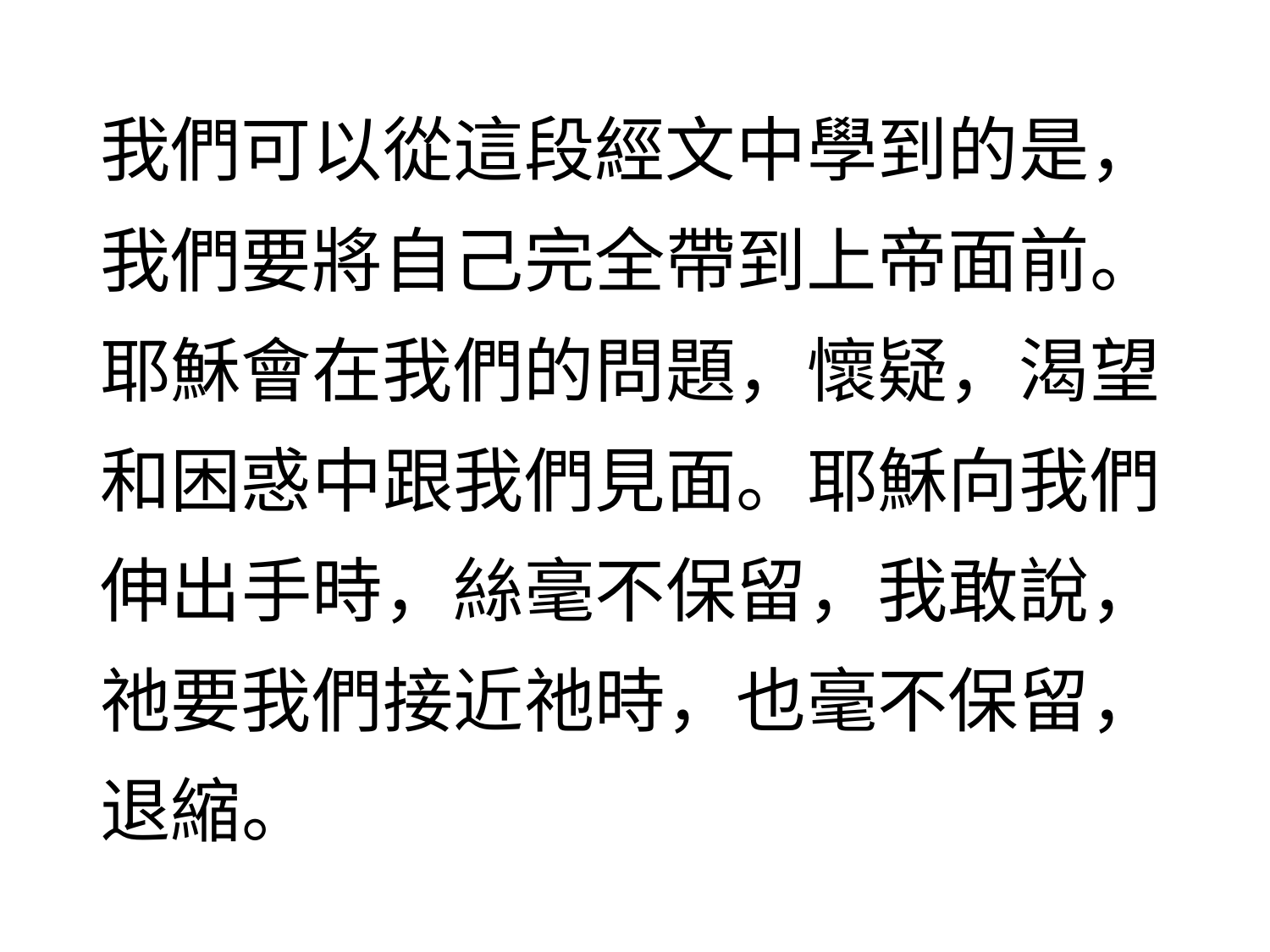

我們可以從這段經文中學到的是，我們要將自己完全帶到上帝面前。耶穌會在我們的問題，懷疑，渴望和困惑中跟我們見面。耶穌向我們伸出手時，絲毫不保留，我敢說，祂要我們接近祂時，也毫不保留，退縮。